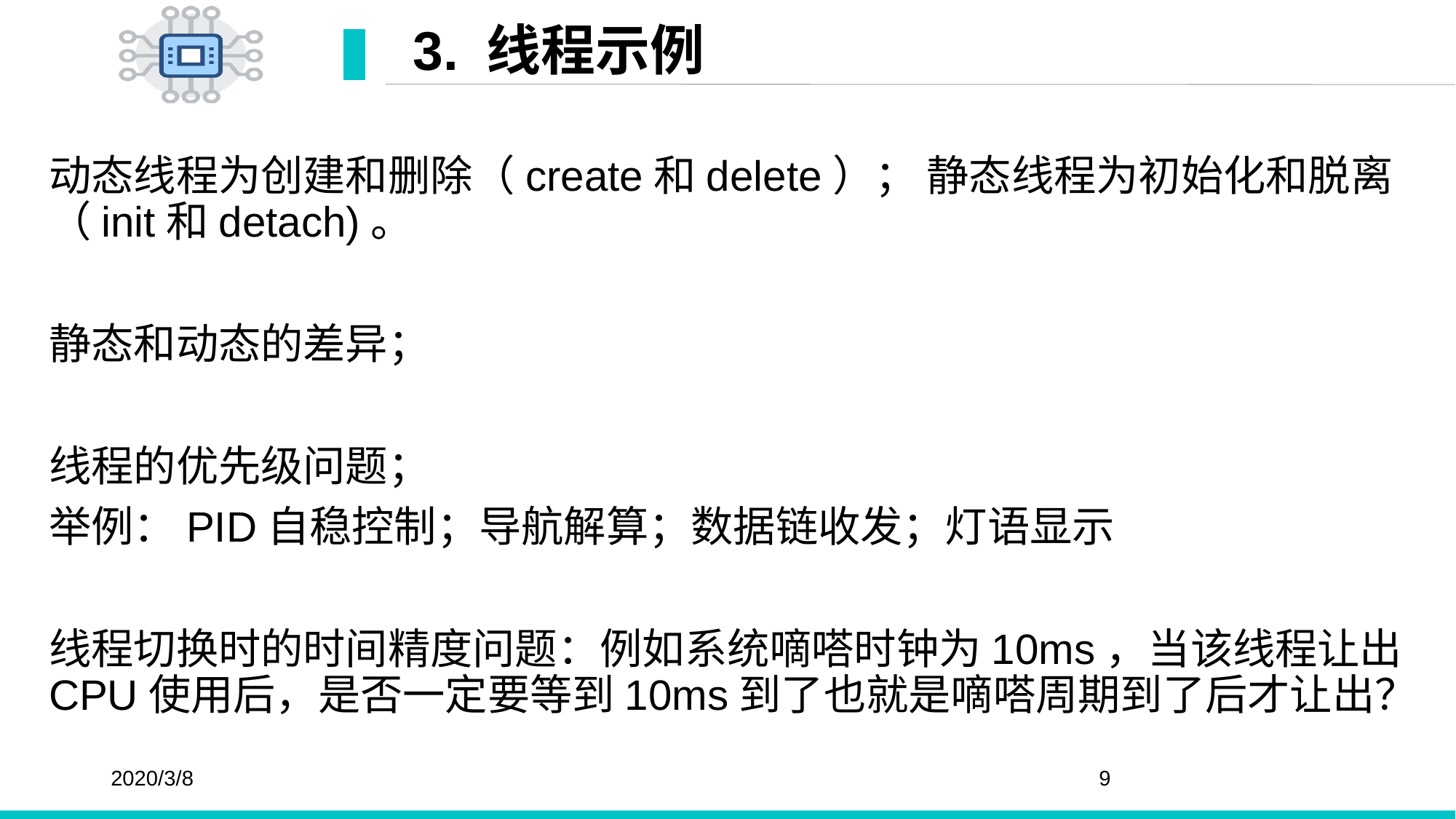

# 3. 线程示例
动态线程为创建和删除（create和delete）； 静态线程为初始化和脱离（init和detach)。

静态和动态的差异；

线程的优先级问题；
举例：PID自稳控制；导航解算；数据链收发；灯语显示

线程切换时的时间精度问题：例如系统嘀嗒时钟为10ms，当该线程让出CPU使用后，是否一定要等到10ms到了也就是嘀嗒周期到了后才让出？

2020/3/8
9